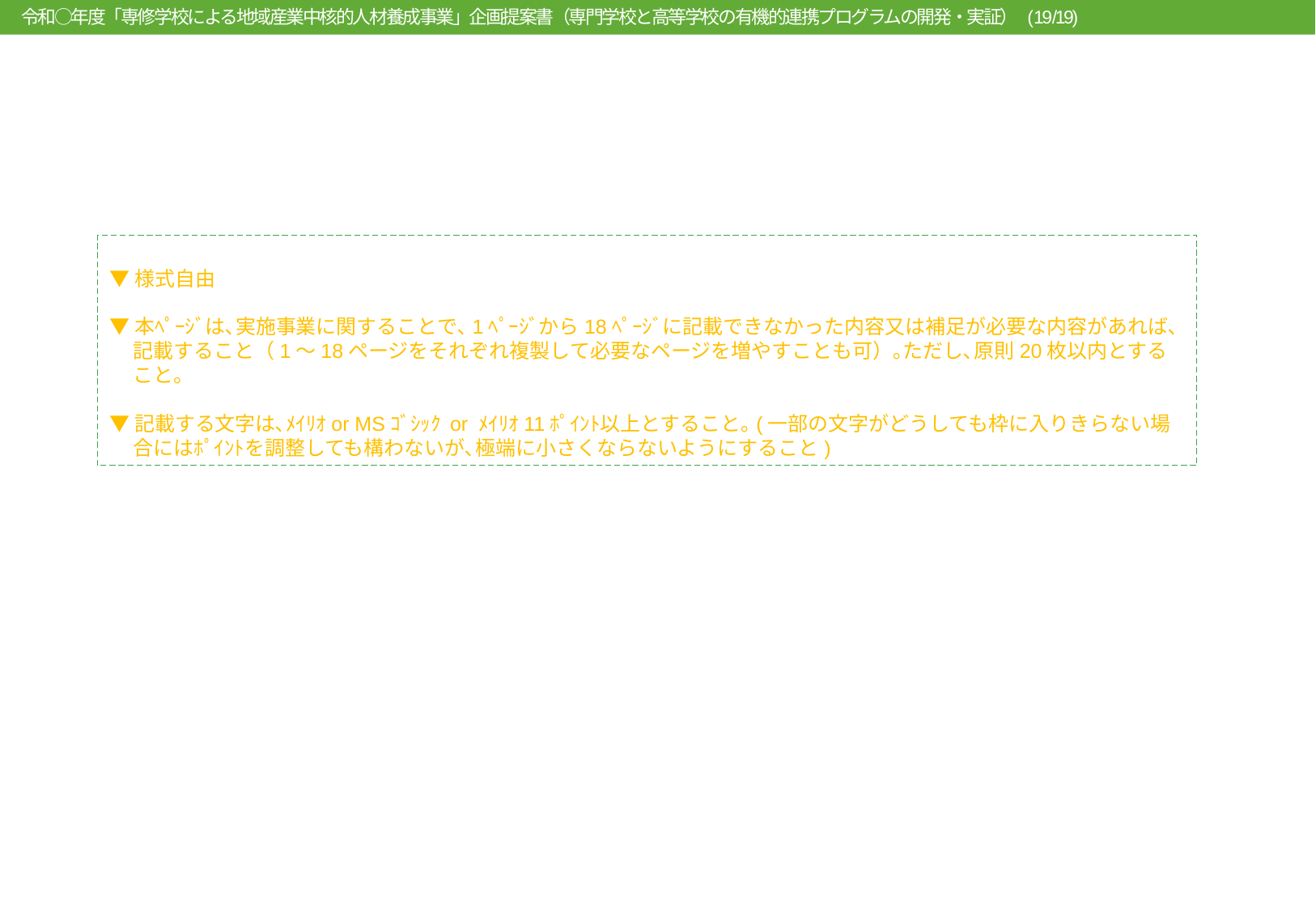

令和○年度「専修学校による地域産業中核的人材養成事業」企画提案書（専門学校と高等学校の有機的連携プログラムの開発・実証） (19/19)

▼様式自由

▼本ﾍﾟｰｼﾞは､実施事業に関することで､1ﾍﾟｰｼﾞから18ﾍﾟｰｼﾞに記載できなかった内容又は補足が必要な内容があれば､記載すること（1～18ページをそれぞれ複製して必要なページを増やすことも可）｡ただし､原則20枚以内とすること。

▼記載する文字は､ﾒｲﾘｵor MSｺﾞｼｯｸ or ﾒｲﾘｵ11ﾎﾟｲﾝﾄ以上とすること｡(一部の文字がどうしても枠に入りきらない場合にはﾎﾟｲﾝﾄを調整しても構わないが､極端に小さくならないようにすること)